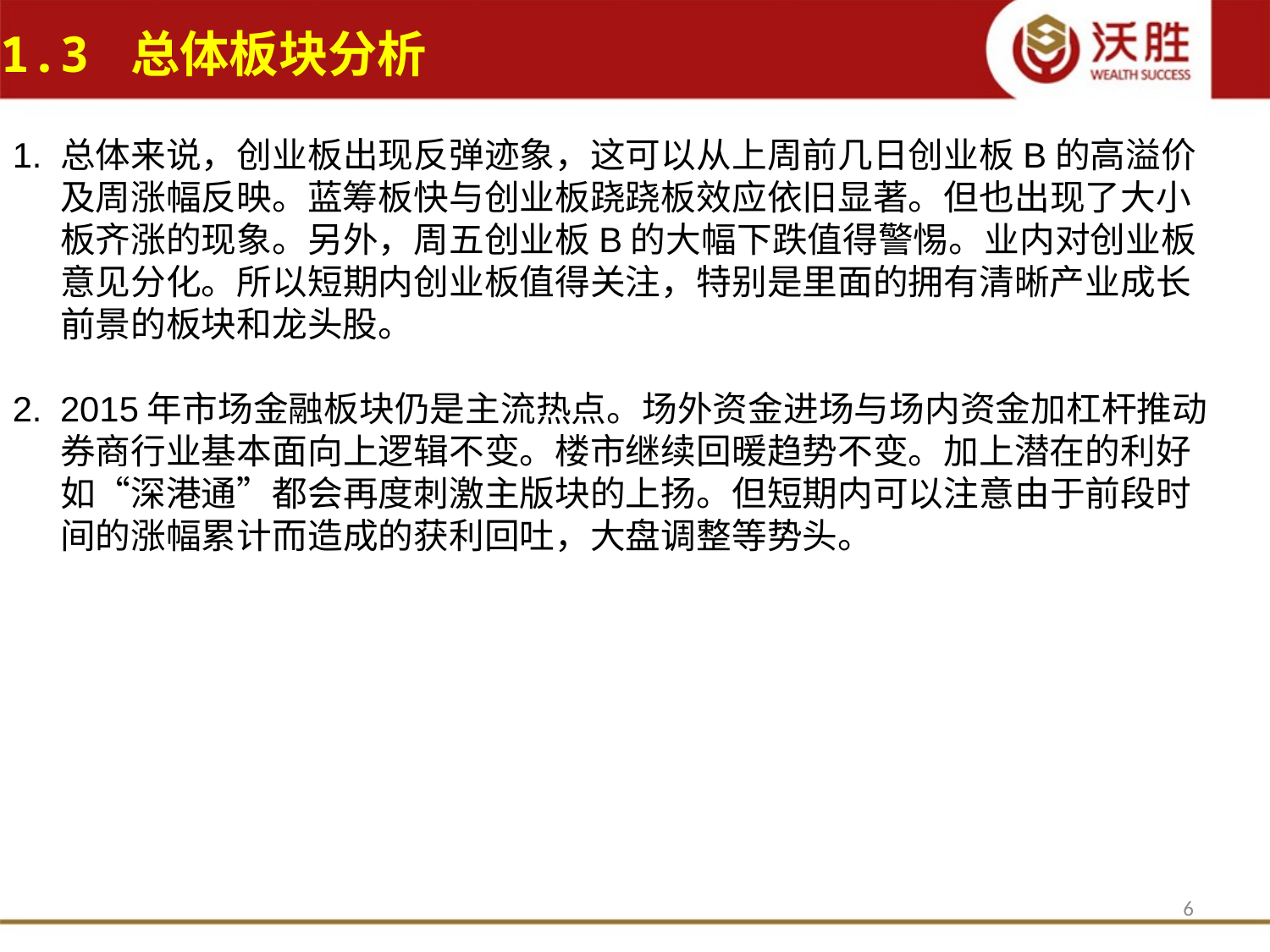

1.3 总体板块分析
总体来说，创业板出现反弹迹象，这可以从上周前几日创业板B的高溢价及周涨幅反映。蓝筹板快与创业板跷跷板效应依旧显著。但也出现了大小板齐涨的现象。另外，周五创业板B的大幅下跌值得警惕。业内对创业板意见分化。所以短期内创业板值得关注，特别是里面的拥有清晰产业成长前景的板块和龙头股。

2015年市场金融板块仍是主流热点。场外资金进场与场内资金加杠杆推动券商行业基本面向上逻辑不变。楼市继续回暖趋势不变。加上潜在的利好如“深港通”都会再度刺激主版块的上扬。但短期内可以注意由于前段时间的涨幅累计而造成的获利回吐，大盘调整等势头。

6